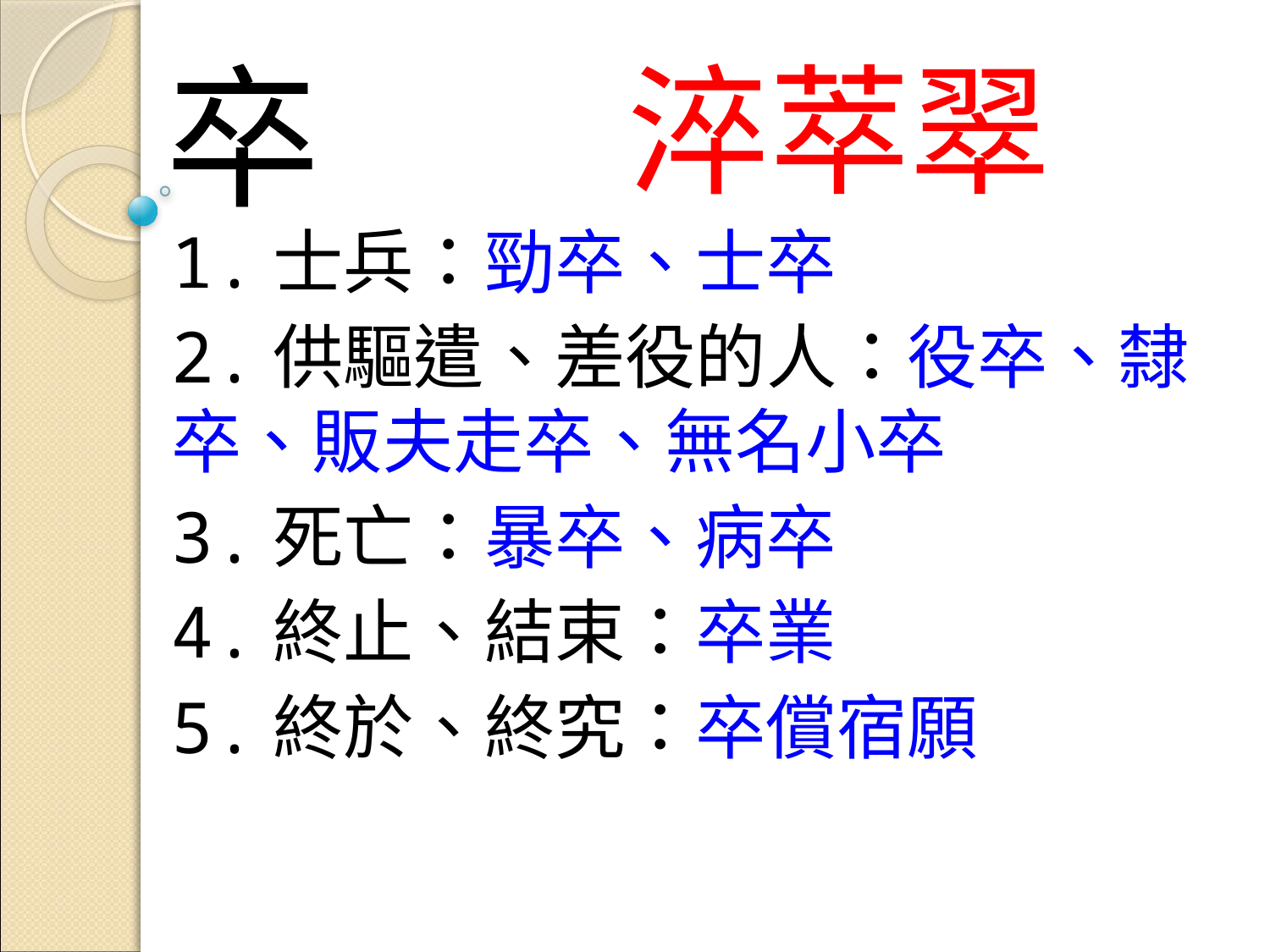

卒

# 淬萃翠

1.士兵：勁卒、士卒
2.供驅遣、差役的人：役卒、隸卒、販夫走卒、無名小卒
3.死亡：暴卒、病卒
4.終止、結束：卒業
5.終於、終究：卒償宿願